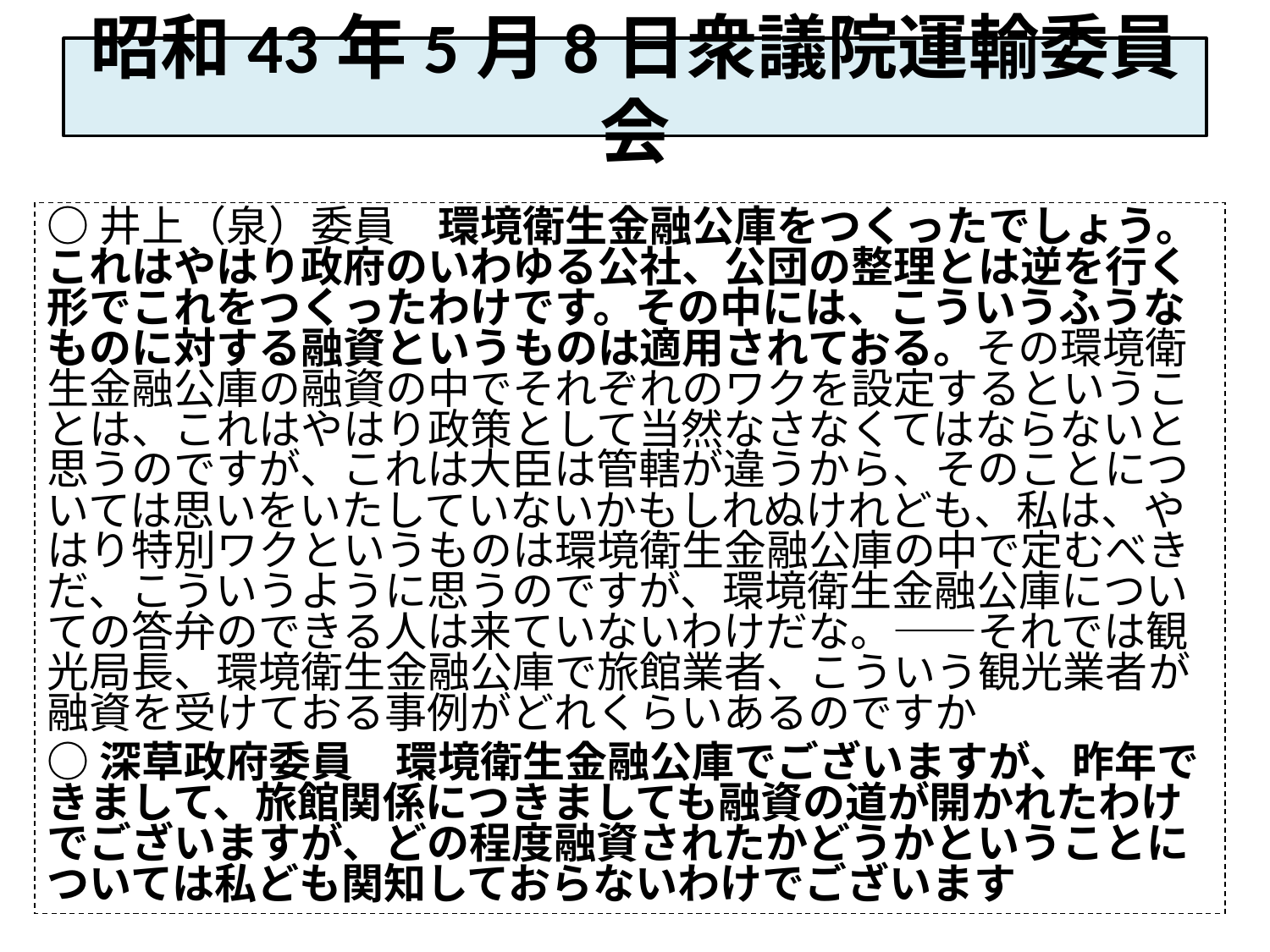

# 昭和43年5月8日衆議院運輸委員会
○井上（泉）委員　環境衛生金融公庫をつくったでしょう。これはやはり政府のいわゆる公社、公団の整理とは逆を行く形でこれをつくったわけです。その中には、こういうふうなものに対する融資というものは適用されておる。その環境衛生金融公庫の融資の中でそれぞれのワクを設定するということは、これはやはり政策として当然なさなくてはならないと思うのですが、これは大臣は管轄が違うから、そのことについては思いをいたしていないかもしれぬけれども、私は、やはり特別ワクというものは環境衛生金融公庫の中で定むべきだ、こういうように思うのですが、環境衛生金融公庫についての答弁のできる人は来ていないわけだな。――それでは観光局長、環境衛生金融公庫で旅館業者、こういう観光業者が融資を受けておる事例がどれくらいあるのですか
○深草政府委員　環境衛生金融公庫でございますが、昨年できまして、旅館関係につきましても融資の道が開かれたわけでございますが、どの程度融資されたかどうかということについては私ども関知しておらないわけでございます